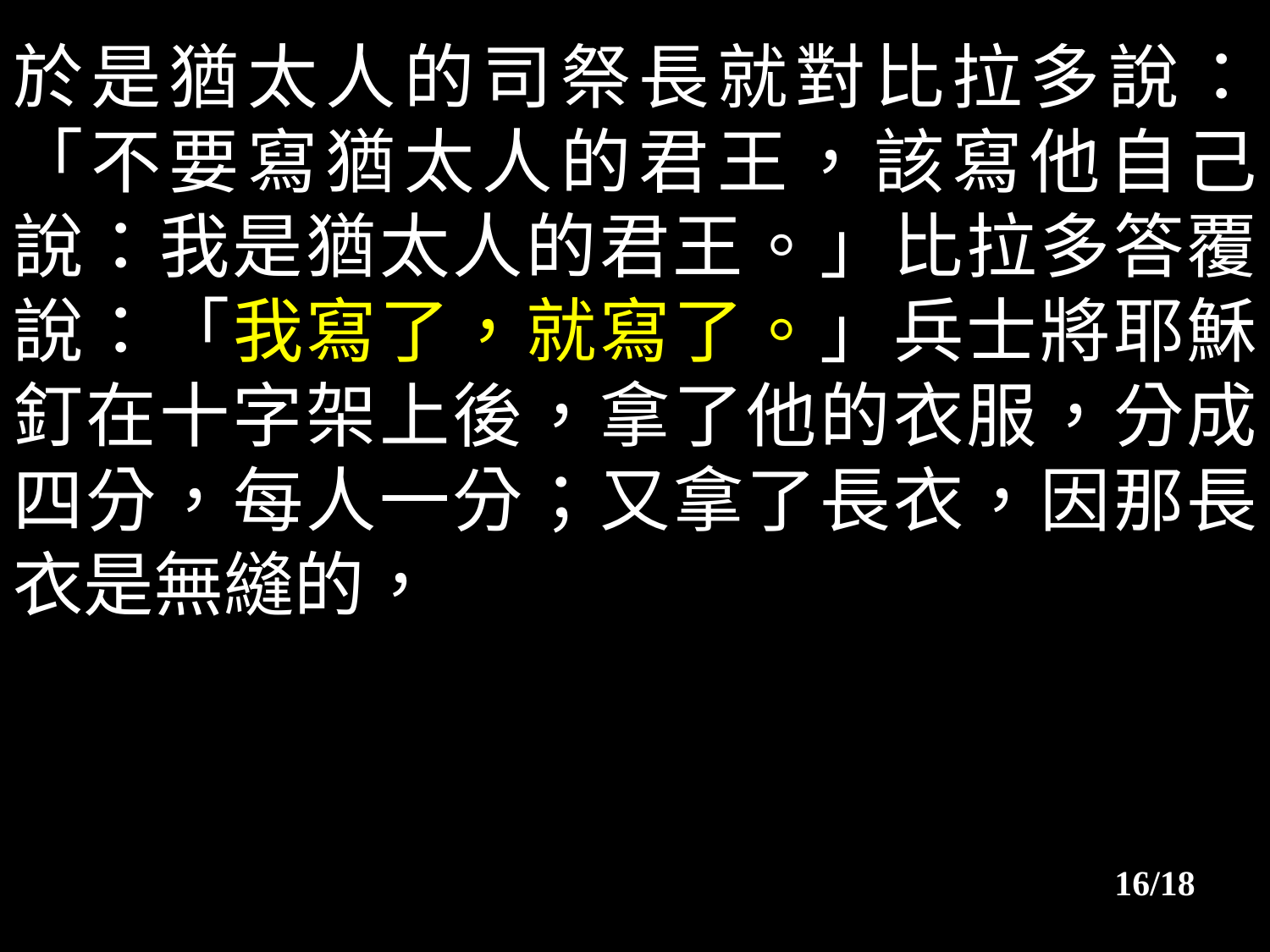

於是猶太人的司祭長就對比拉多說：「不要寫猶太人的君王，該寫他自己說：我是猶太人的君王。」比拉多答覆說：「我寫了，就寫了。」兵士將耶穌釘在十字架上後，拿了他的衣服，分成四分，每人一分；又拿了長衣，因那長衣是無縫的，
16/18